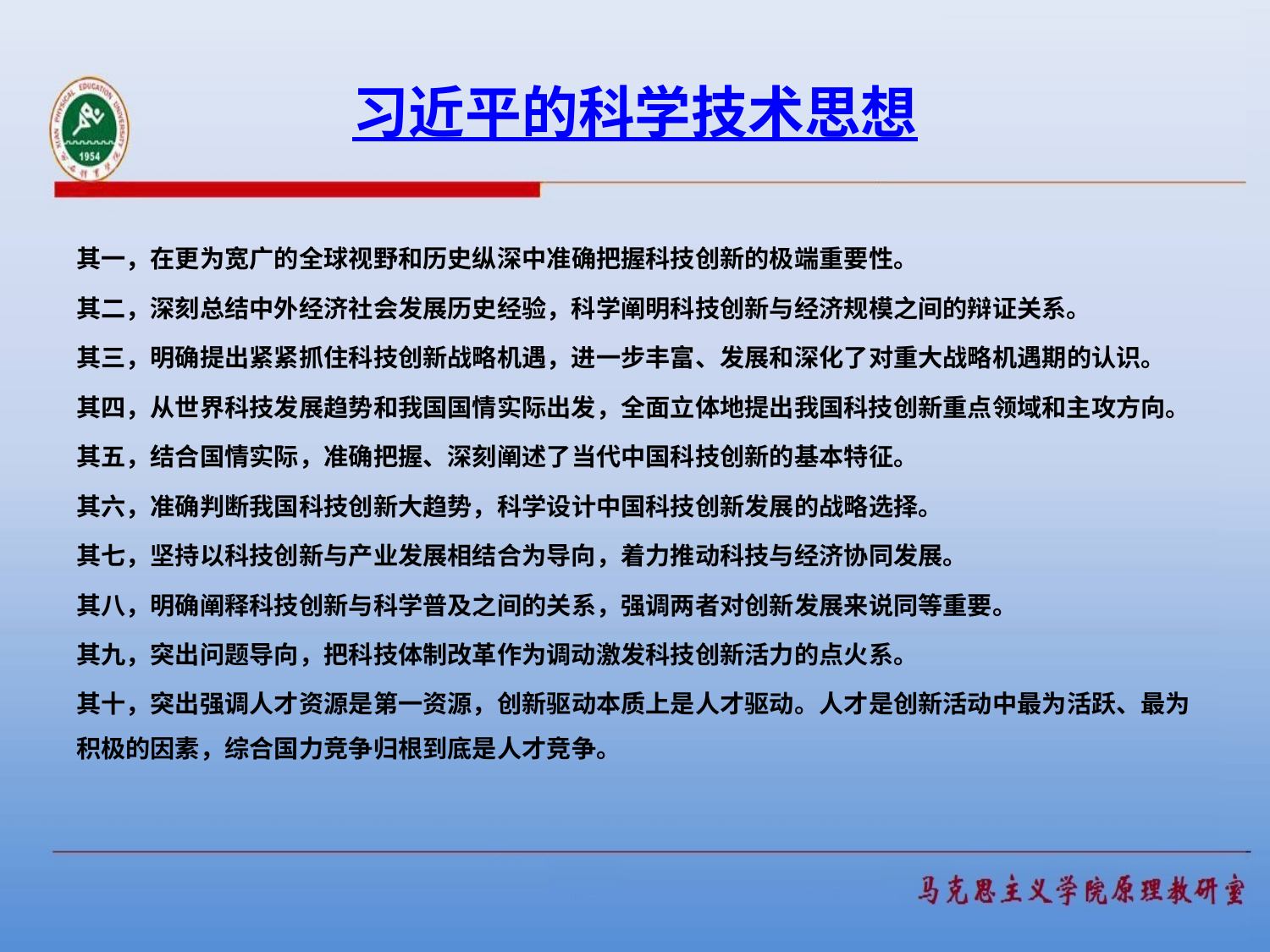

# 习近平的科学技术思想
其一，在更为宽广的全球视野和历史纵深中准确把握科技创新的极端重要性。
其二，深刻总结中外经济社会发展历史经验，科学阐明科技创新与经济规模之间的辩证关系。
其三，明确提出紧紧抓住科技创新战略机遇，进一步丰富、发展和深化了对重大战略机遇期的认识。
其四，从世界科技发展趋势和我国国情实际出发，全面立体地提出我国科技创新重点领域和主攻方向。
其五，结合国情实际，准确把握、深刻阐述了当代中国科技创新的基本特征。
其六，准确判断我国科技创新大趋势，科学设计中国科技创新发展的战略选择。
其七，坚持以科技创新与产业发展相结合为导向，着力推动科技与经济协同发展。
其八，明确阐释科技创新与科学普及之间的关系，强调两者对创新发展来说同等重要。
其九，突出问题导向，把科技体制改革作为调动激发科技创新活力的点火系。
其十，突出强调人才资源是第一资源，创新驱动本质上是人才驱动。人才是创新活动中最为活跃、最为积极的因素，综合国力竞争归根到底是人才竞争。